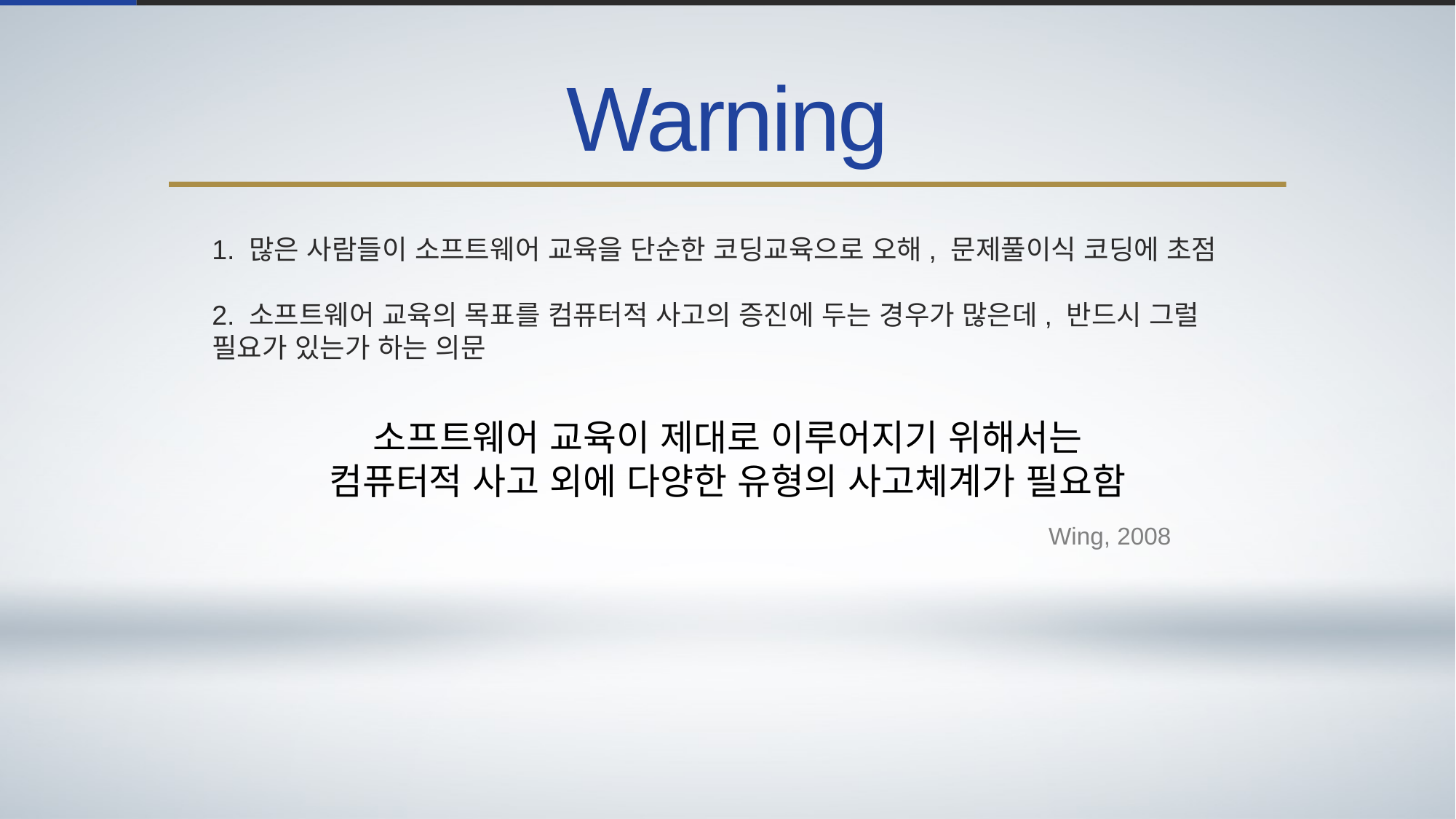

Warning

1. 많은 사람들이 소프트웨어 교육을 단순한 코딩교육으로 오해, 문제풀이식 코딩에 초점

2. 소프트웨어 교육의 목표를 컴퓨터적 사고의 증진에 두는 경우가 많은데, 반드시 그럴 필요가 있는가 하는 의문
소프트웨어 교육이 제대로 이루어지기 위해서는
컴퓨터적 사고 외에 다양한 유형의 사고체계가 필요함
Wing, 2008